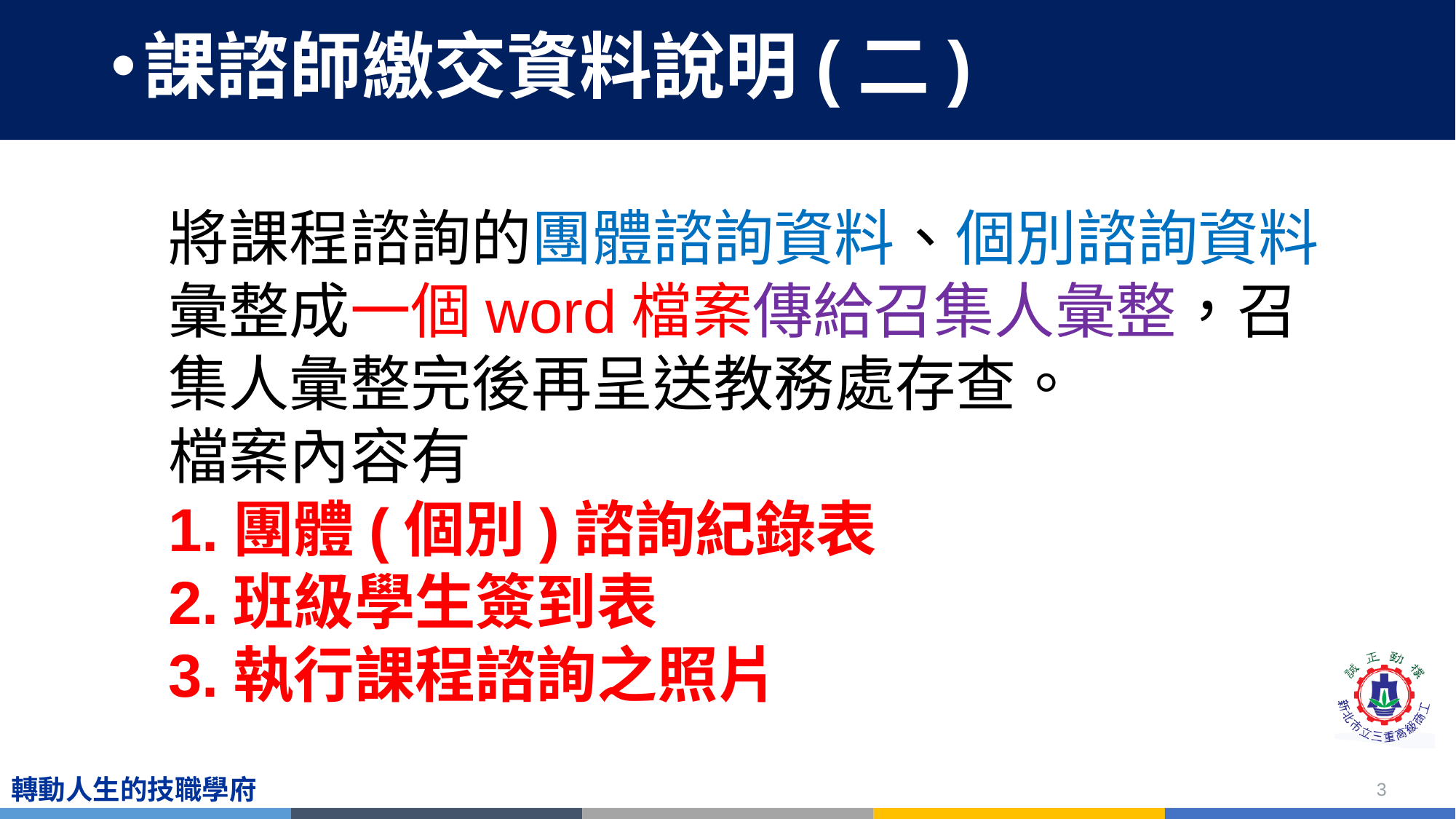

# 課諮師繳交資料說明(二)
將課程諮詢的團體諮詢資料、個別諮詢資料彙整成一個word檔案傳給召集人彙整，召集人彙整完後再呈送教務處存查。
檔案內容有
1.團體(個別)諮詢紀錄表
2.班級學生簽到表
3.執行課程諮詢之照片
3